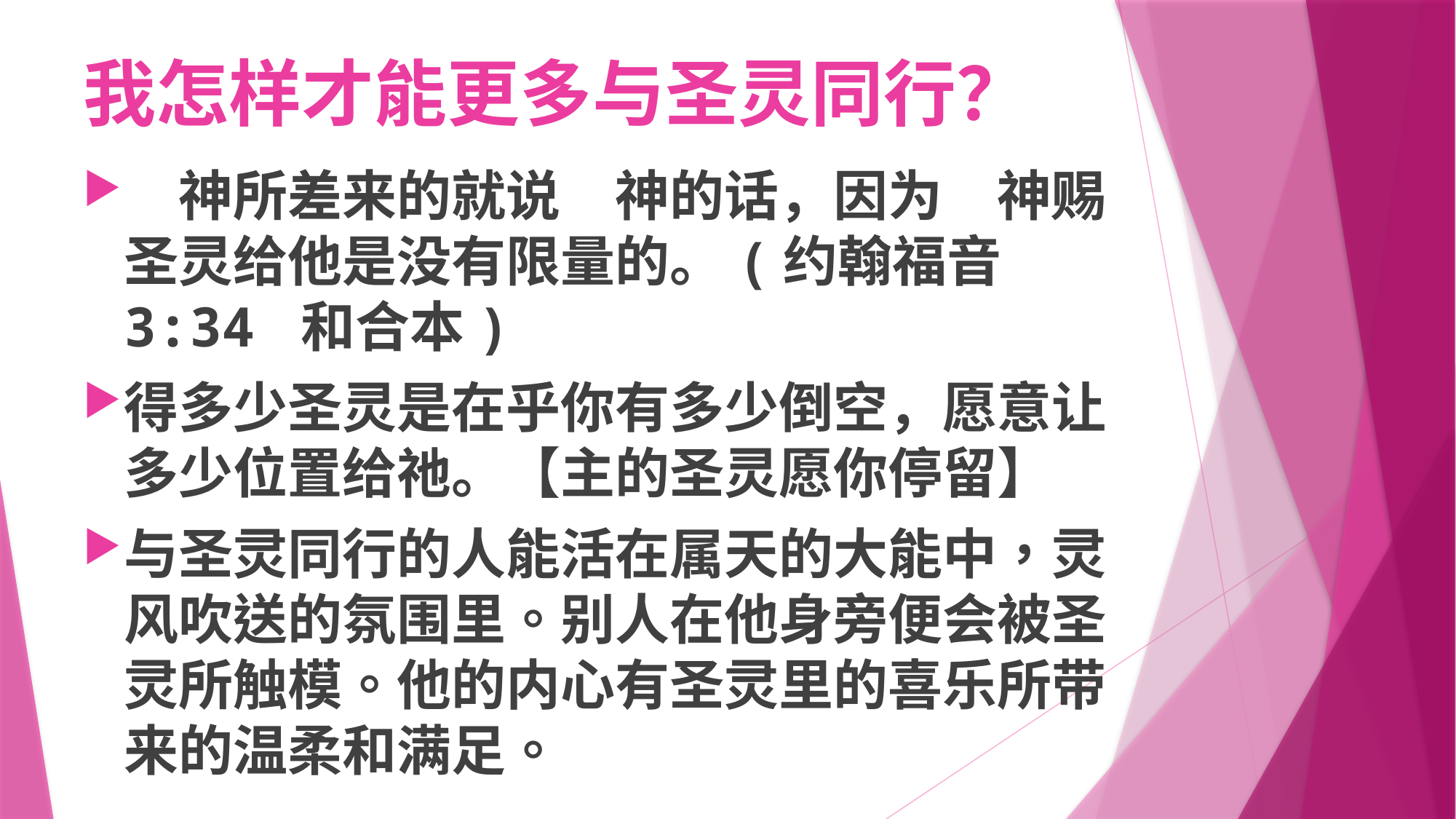

# 我怎样才能更多与圣灵同行？
　神所差来的就说　神的话，因为　神赐圣灵给他是没有限量的。(约翰福音 3:34 和合本)
得多少圣灵是在乎你有多少倒空，愿意让多少位置给祂。【主的圣灵愿你停留】
与圣灵同行的人能活在属天的大能中，灵风吹送的氛围里。别人在他身旁便会被圣灵所触模。他的内心有圣灵里的喜乐所带来的温柔和满足。